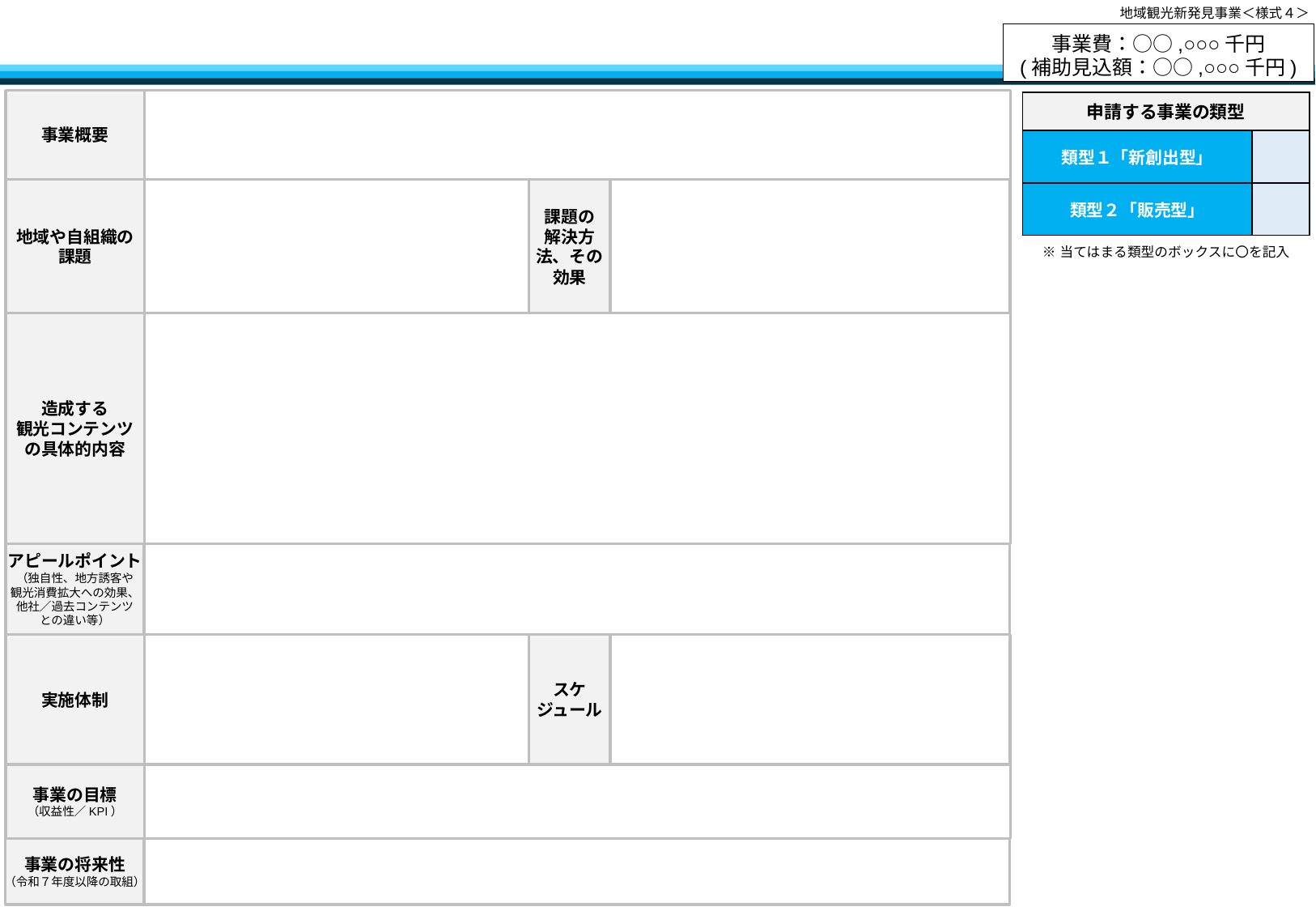

#
事業費：○○,○○○千円
(補助見込額：○○,○○○千円)

事業概要

| 申請する事業の類型 |  |
| --- | --- |
| 類型１「新創出型」 |  |
| 類型２「販売型」 |  |
| ※当てはまる類型のボックスに〇を記入 |  |
地域や自組織の
課題

課題の
解決方法、その効果

造成する
観光コンテンツの具体的内容

アピールポイント
（独自性、地方誘客や
観光消費拡大への効果、
他社／過去コンテンツ
との違い等）

実施体制

スケ
ジュール

事業の目標
（収益性／KPI）

事業の将来性
（令和７年度以降の取組）